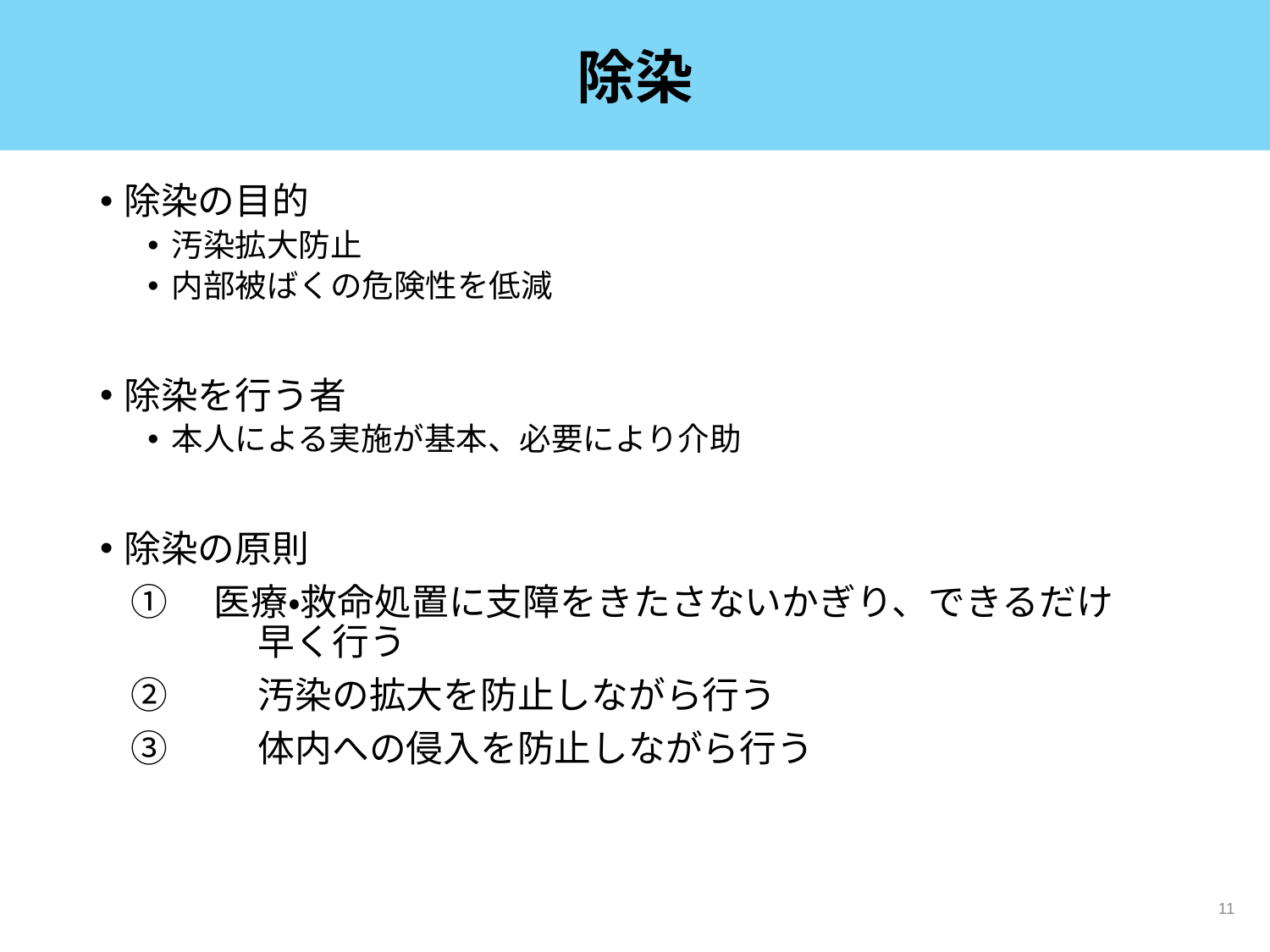

# 除染
除染の目的
汚染拡大防止
内部被ばくの危険性を低減

除染を行う者
本人による実施が基本、必要により介助

除染の原則
①　医療・救命処置に支障をきたさないかぎり、できるだけ　	早く行う
②	汚染の拡大を防止しながら行う
③	体内への侵入を防止しながら行う
11